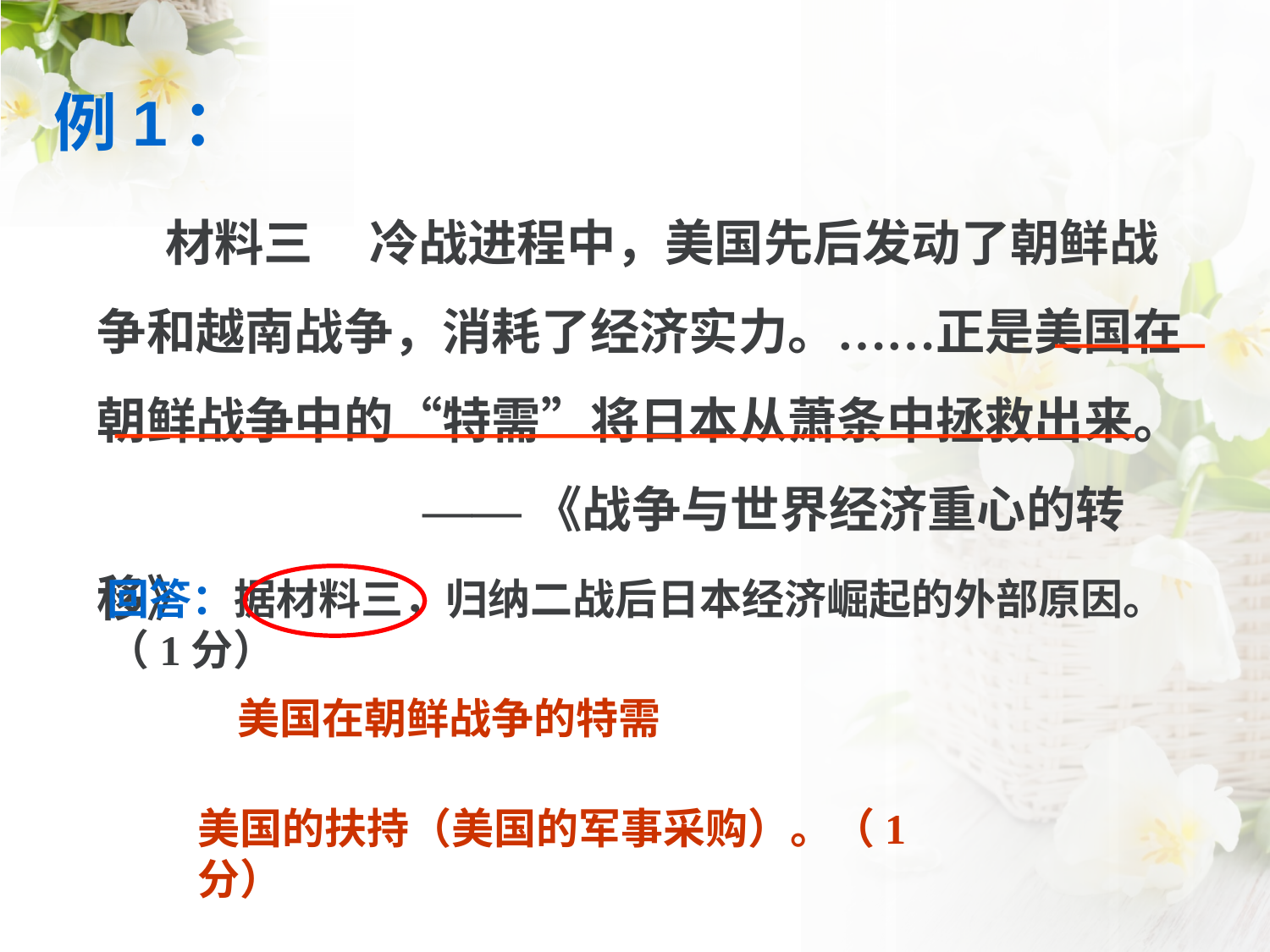

例1：
     材料三     冷战进程中，美国先后发动了朝鲜战争和越南战争，消耗了经济实力。……正是美国在朝鲜战争中的“特需”将日本从萧条中拯救出来。
                             ——《战争与世界经济重心的转移》

回答：据材料三，归纳二战后日本经济崛起的外部原因。（1分）

美国在朝鲜战争的特需
美国的扶持（美国的军事采购）。（1分）